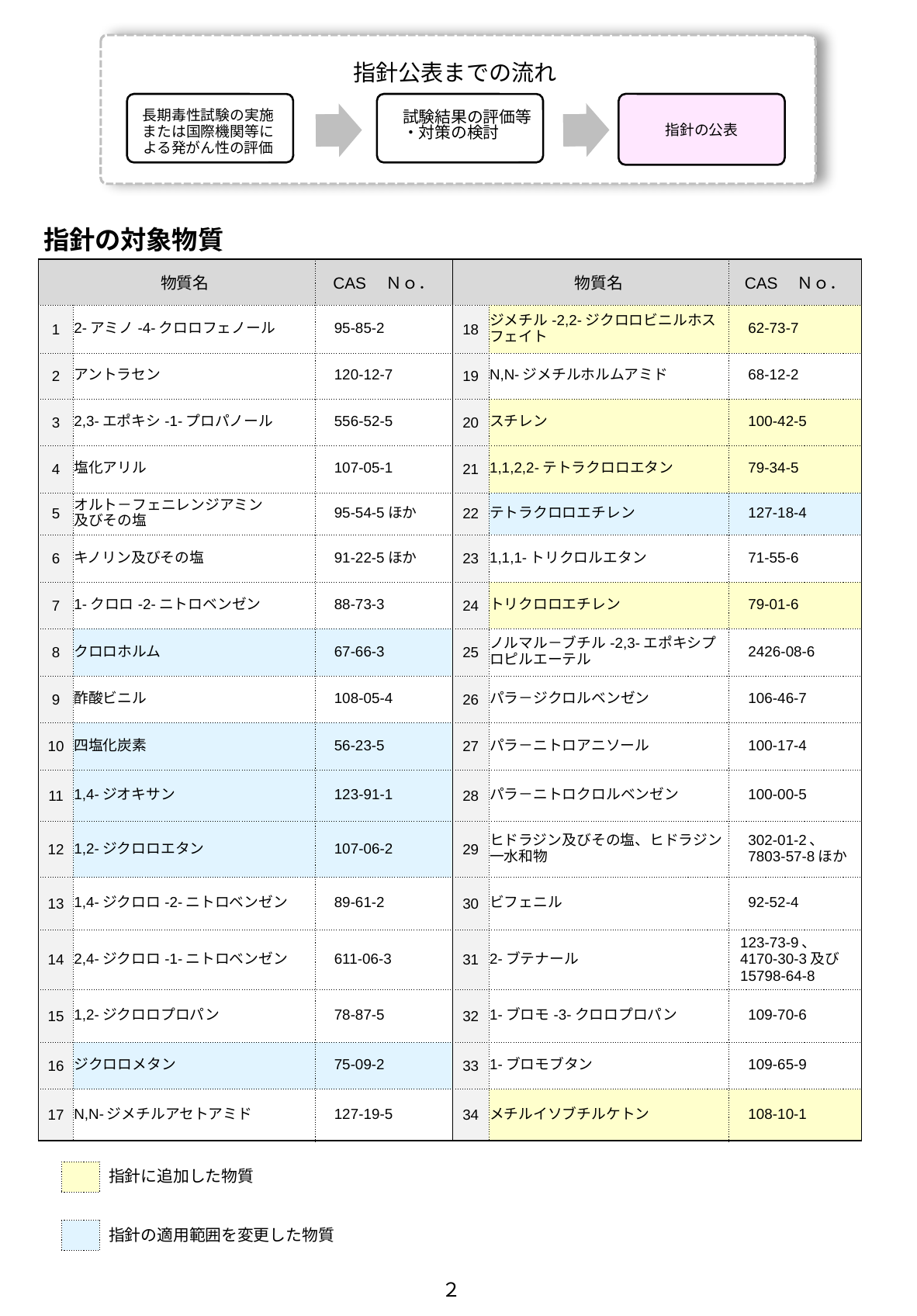

指針公表までの流れ

 試験結果の評価等
 ・対策の検討
指針の公表
長期毒性試験の実施
または国際機関等に
よる発がん性の評価

指針の対象物質
| 物質名 |  | CAS　Ｎｏ． | 物質名 |  | CAS　Ｎｏ． |
| --- | --- | --- | --- | --- | --- |
| 1 | 2-アミノ-4-クロロフェノール | 95-85-2 | 18 | ジメチル-2,2-ジクロロビニルホスフェイト | 62-73-7 |
| 2 | アントラセン | 120-12-7 | 19 | N,N-ジメチルホルムアミド | 68-12-2 |
| 3 | 2,3-エポキシ-1-プロパノール | 556-52-5 | 20 | スチレン | 100-42-5 |
| 4 | 塩化アリル | 107-05-1 | 21 | 1,1,2,2-テトラクロロエタン | 79-34-5 |
| 5 | オルト－フェニレンジアミン 及びその塩 | 95-54-5ほか | 22 | テトラクロロエチレン | 127-18-4 |
| 6 | キノリン及びその塩 | 91-22-5ほか | 23 | 1,1,1-トリクロルエタン | 71-55-6 |
| 7 | 1-クロロ-2-ニトロベンゼン | 88-73-3 | 24 | トリクロロエチレン | 79-01-6 |
| 8 | クロロホルム | 67-66-3 | 25 | ノルマル－ブチル-2,3-エポキシプロピルエーテル | 2426-08-6 |
| 9 | 酢酸ビニル | 108-05-4 | 26 | パラ－ジクロルベンゼン | 106-46-7 |
| 10 | 四塩化炭素 | 56-23-5 | 27 | パラ－ニトロアニソール | 100-17-4 |
| 11 | 1,4-ジオキサン | 123-91-1 | 28 | パラ－ニトロクロルベンゼン | 100-00-5 |
| 12 | 1,2-ジクロロエタン | 107-06-2 | 29 | ヒドラジン及びその塩、ヒドラジン 一水和物 | 302-01-2、 　7803-57-8ほか |
| 13 | 1,4-ジクロロ-2-ニトロベンゼン | 89-61-2 | 30 | ビフェニル | 92-52-4 |
| 14 | 2,4-ジクロロ-1-ニトロベンゼン | 611-06-3 | 31 | 2-ブテナール | 123-73-9、　　　4170-30-3及び15798-64-8 |
| 15 | 1,2-ジクロロプロパン | 78-87-5 | 32 | 1-ブロモ-3-クロロプロパン | 109-70-6 |
| 16 | ジクロロメタン | 75-09-2 | 33 | 1-ブロモブタン | 109-65-9 |
| 17 | N,N-ジメチルアセトアミド | 127-19-5 | 34 | メチルイソブチルケトン | 108-10-1 |
|  |  |  |  |  |  |
|  | 指針に追加した物質 |
| --- | --- |
|  |  |
|  | 指針の適用範囲を変更した物質 |
２